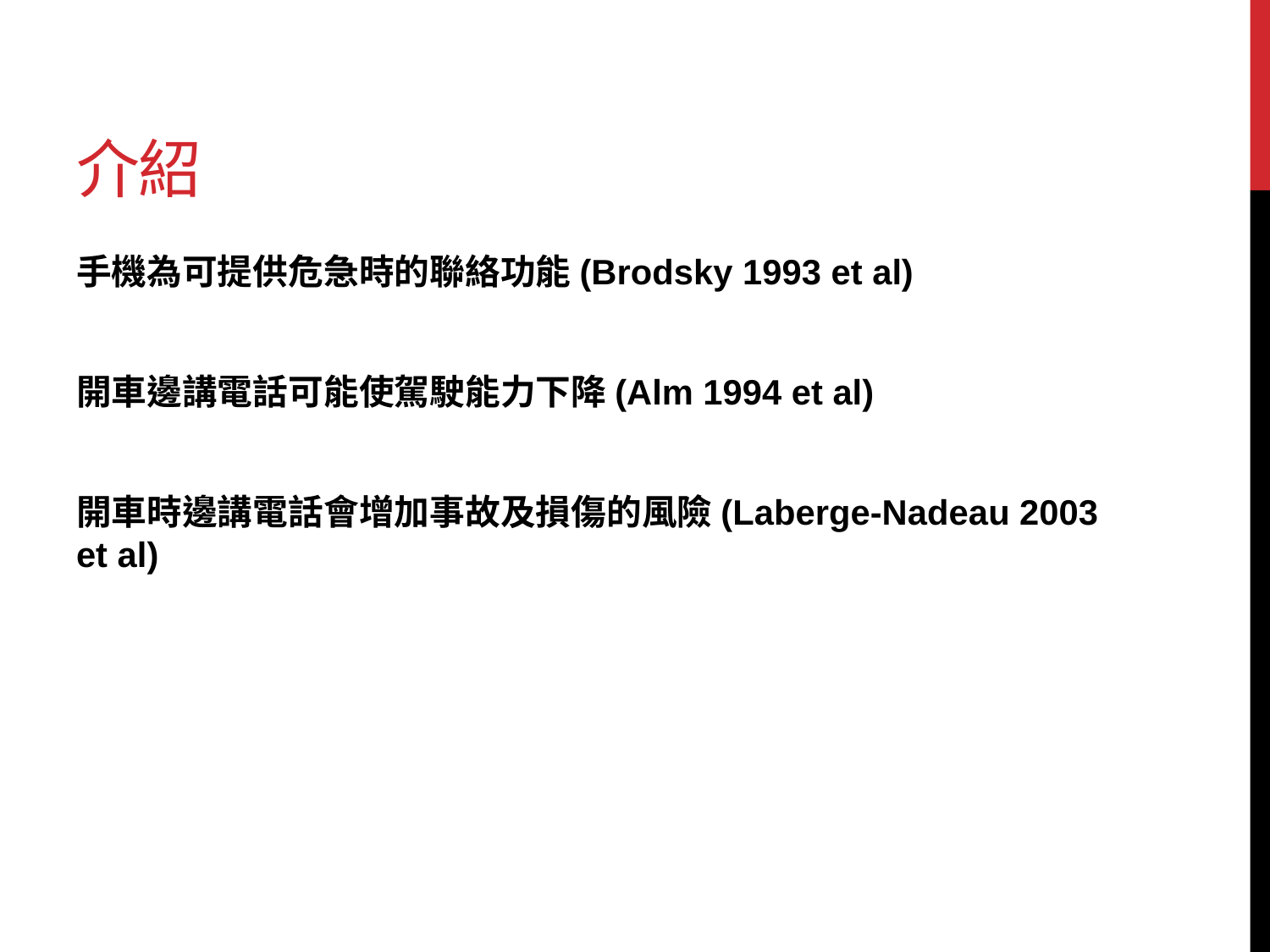

# 介紹
手機為可提供危急時的聯絡功能(Brodsky 1993 et al)

開車邊講電話可能使駕駛能力下降(Alm 1994 et al)

開車時邊講電話會增加事故及損傷的風險(Laberge-Nadeau 2003 et al)